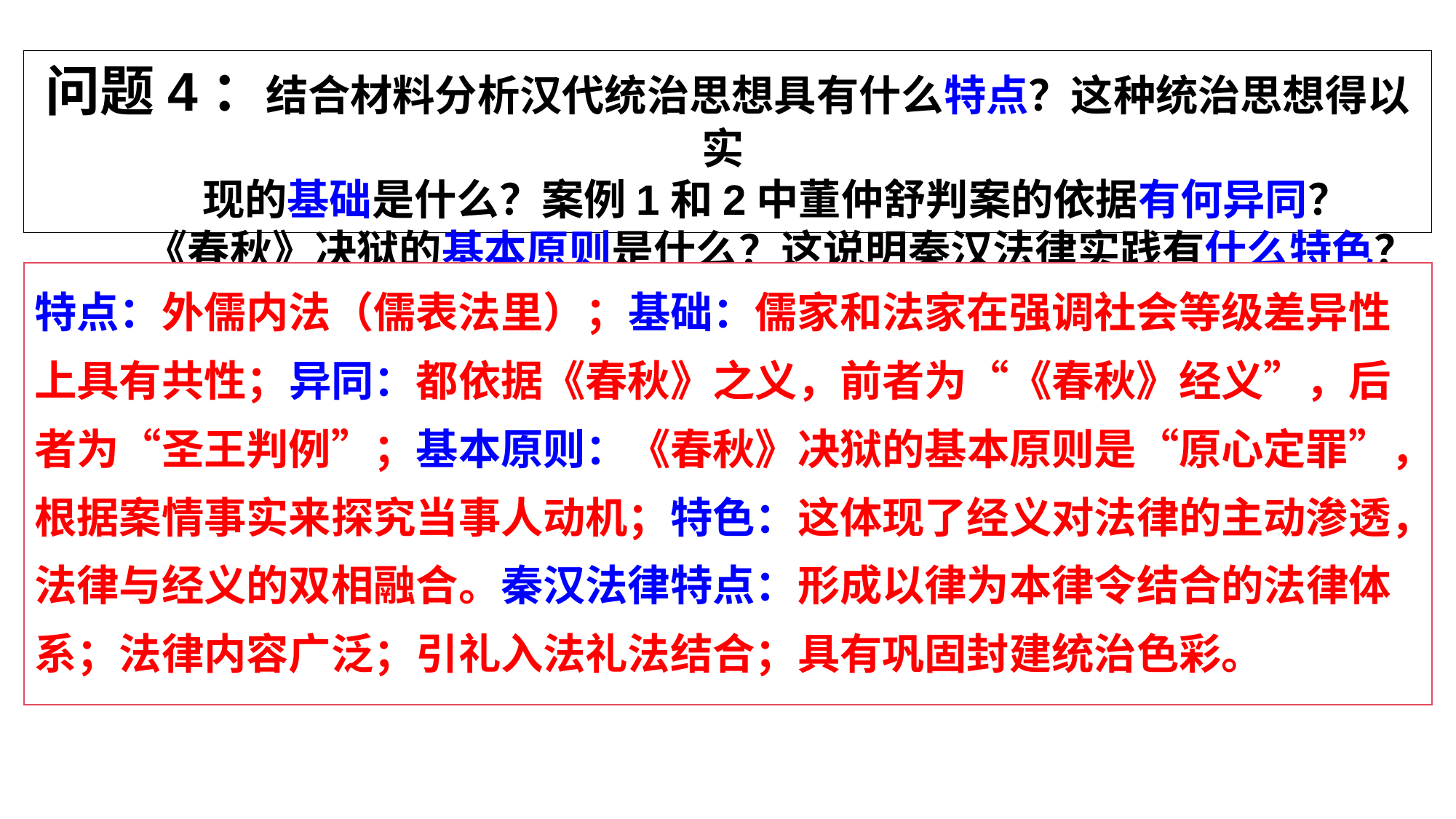

问题4：结合材料分析汉代统治思想具有什么特点？这种统治思想得以实
         现的基础是什么？案例1和2中董仲舒判案的依据有何异同？
          《春秋》决狱的基本原则是什么？这说明秦汉法律实践有什么特色？

特点：外儒内法（儒表法里）；基础：儒家和法家在强调社会等级差异性上具有共性；异同：都依据《春秋》之义，前者为“《春秋》经义”，后者为“圣王判例”；基本原则：《春秋》决狱的基本原则是“原心定罪”，根据案情事实来探究当事人动机；特色：这体现了经义对法律的主动渗透，法律与经义的双相融合。秦汉法律特点：形成以律为本律令结合的法律体系；法律内容广泛；引礼入法礼法结合；具有巩固封建统治色彩。